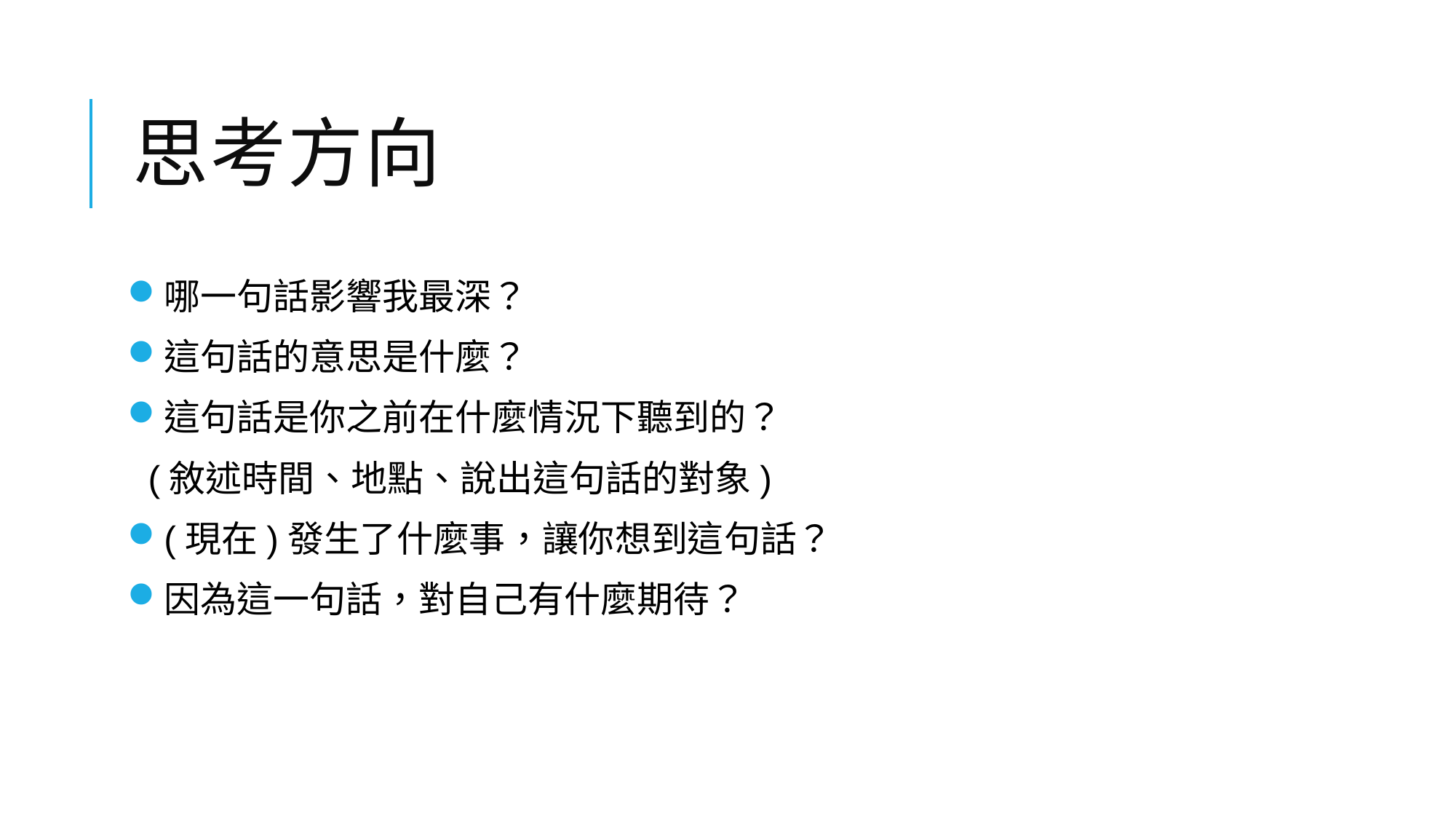

# 思考方向
哪一句話影響我最深？
這句話的意思是什麼？
這句話是你之前在什麼情況下聽到的？
  (敘述時間、地點、說出這句話的對象)
(現在)發生了什麼事，讓你想到這句話？
因為這一句話，對自己有什麼期待？